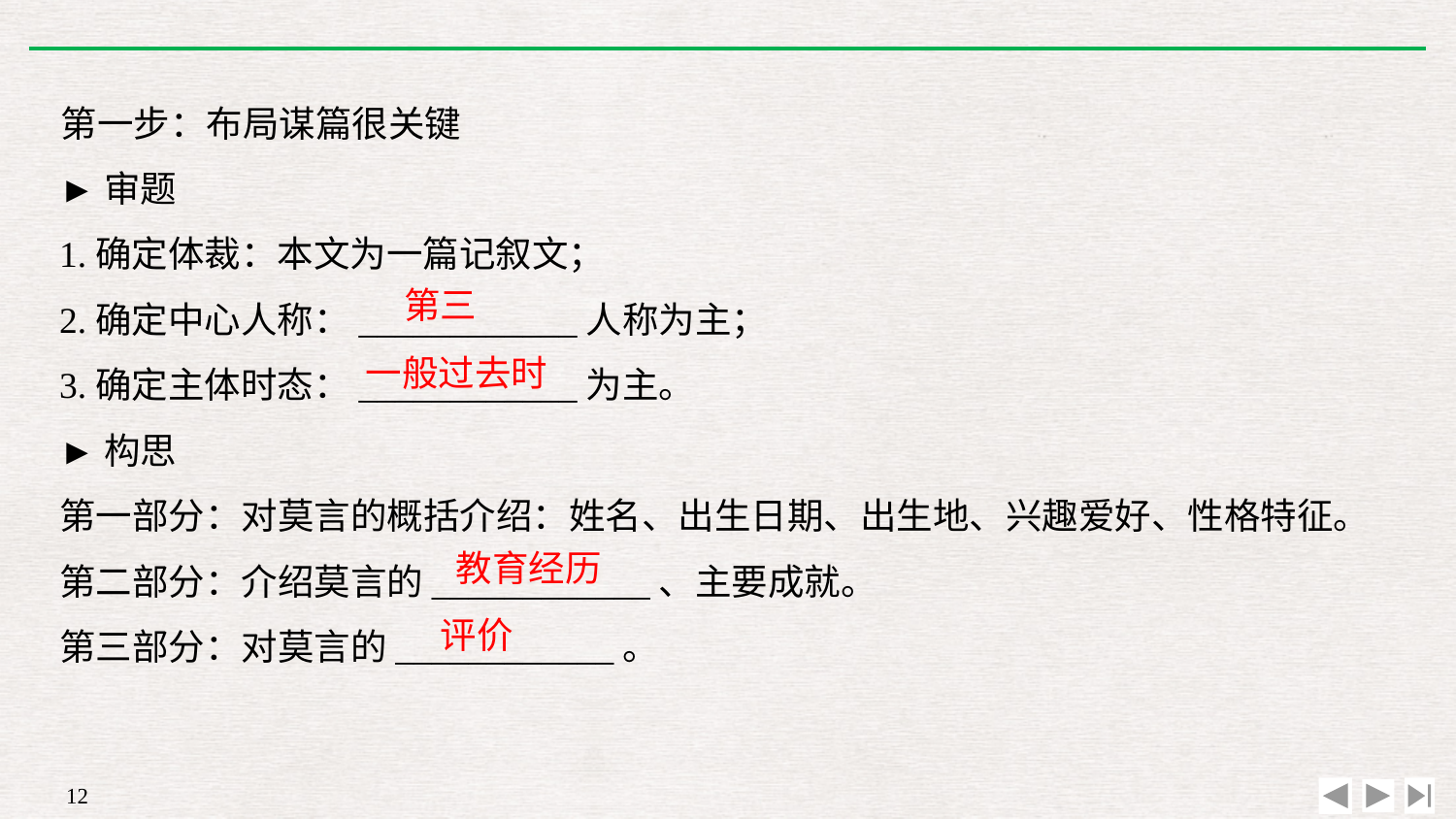

第一步：布局谋篇很关键
►审题
1.确定体裁：本文为一篇记叙文；
2.确定中心人称：____________人称为主；
3.确定主体时态：____________为主。
►构思
第一部分：对莫言的概括介绍：姓名、出生日期、出生地、兴趣爱好、性格特征。
第二部分：介绍莫言的____________、主要成就。
第三部分：对莫言的____________。
第三
一般过去时
教育经历
评价